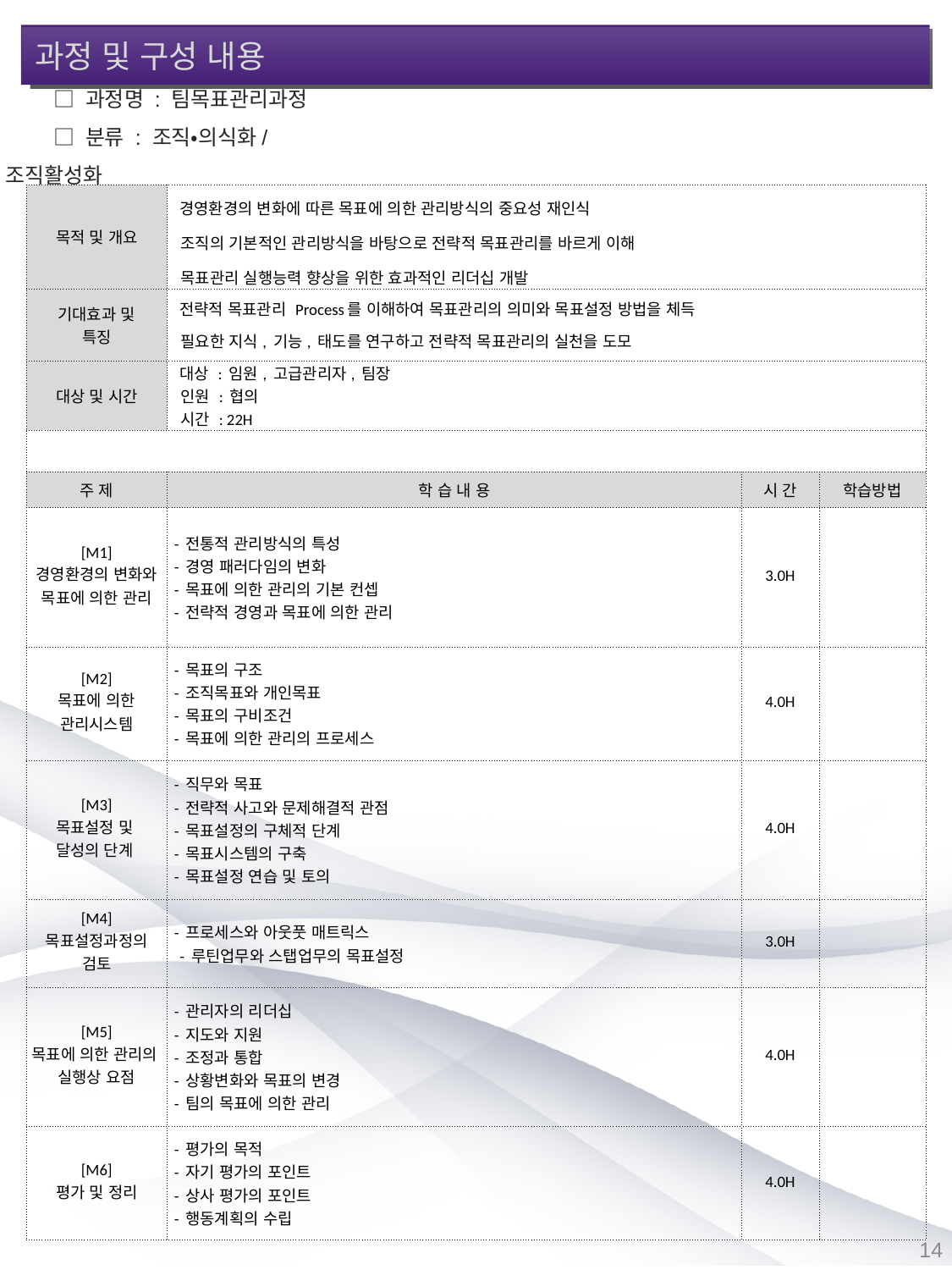

과정 및 구성 내용
□ 과정명 : 팀목표관리과정
□ 분류 : 조직•의식화/조직활성화
| 목적 및 개요 | 경영환경의 변화에 따른 목표에 의한 관리방식의 중요성 재인식 조직의 기본적인 관리방식을 바탕으로 전략적 목표관리를 바르게 이해 목표관리 실행능력 향상을 위한 효과적인 리더십 개발 |  |  |
| --- | --- | --- | --- |
| 기대효과 및 특징 | 전략적 목표관리 Process를 이해하여 목표관리의 의미와 목표설정 방법을 체득 필요한 지식, 기능, 태도를 연구하고 전략적 목표관리의 실천을 도모 |  |  |
| 대상 및 시간 | 대상 : 임원, 고급관리자, 팀장 인원 : 협의 시간 : 22H |  |  |
|  |  |  |  |
| 주 제 | 학 습 내 용 | 시 간 | 학습방법 |
| [M1] 경영환경의 변화와 목표에 의한 관리 | - 전통적 관리방식의 특성 - 경영 패러다임의 변화 - 목표에 의한 관리의 기본 컨셉 - 전략적 경영과 목표에 의한 관리 | 3.0H |  |
| [M2] 목표에 의한 관리시스템 | - 목표의 구조 - 조직목표와 개인목표 - 목표의 구비조건 - 목표에 의한 관리의 프로세스 | 4.0H |  |
| [M3] 목표설정 및 달성의 단계 | - 직무와 목표 - 전략적 사고와 문제해결적 관점 - 목표설정의 구체적 단계 - 목표시스템의 구축 - 목표설정 연습 및 토의 | 4.0H |  |
| [M4] 목표설정과정의 검토 | - 프로세스와 아웃풋 매트릭스 - 루틴업무와 스탭업무의 목표설정 | 3.0H |  |
| [M5] 목표에 의한 관리의 실행상 요점 | - 관리자의 리더십 - 지도와 지원 - 조정과 통합 - 상황변화와 목표의 변경 - 팀의 목표에 의한 관리 | 4.0H |  |
| [M6] 평가 및 정리 | - 평가의 목적 - 자기 평가의 포인트 - 상사 평가의 포인트 - 행동계획의 수립 | 4.0H |  |
14